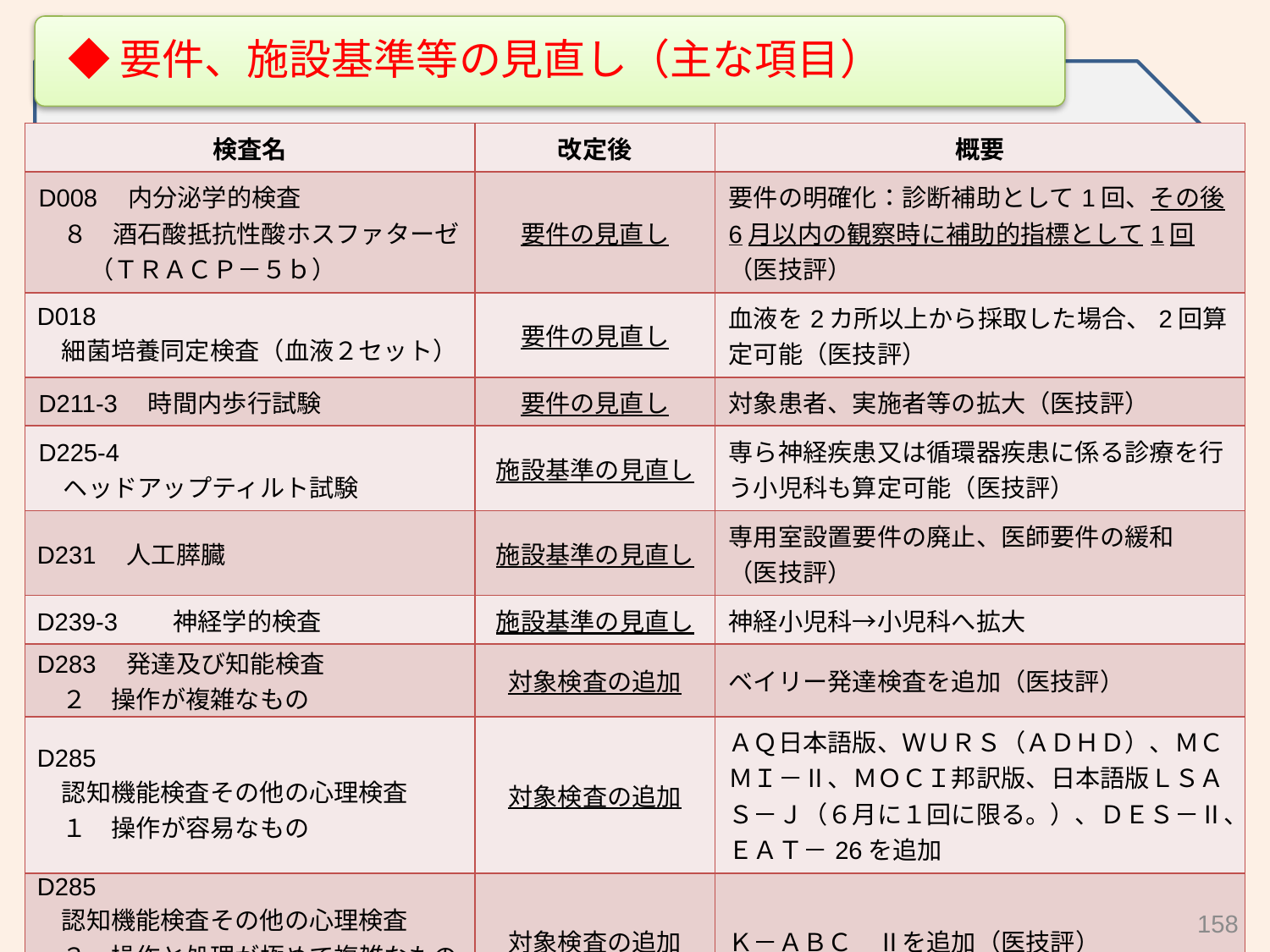

◆要件、施設基準等の見直し（主な項目）

| 検査名 | 改定後 | 概要 |
| --- | --- | --- |
| D008　内分泌学的検査 　８　酒石酸抵抗性酸ホスファターゼ（ＴＲＡＣＰ－５ｂ） | 要件の見直し | 要件の明確化：診断補助として1回、その後6月以内の観察時に補助的指標として1回 （医技評） |
| D018 　細菌培養同定検査（血液２セット） | 要件の見直し | 血液を2カ所以上から採取した場合、2回算定可能（医技評） |
| D211-3　時間内歩行試験 | 要件の見直し | 対象患者、実施者等の拡大（医技評） |
| D225-4　 　ヘッドアップティルト試験 | 施設基準の見直し | 専ら神経疾患又は循環器疾患に係る診療を行う小児科も算定可能（医技評） |
| D231　人工膵臓 | 施設基準の見直し | 専用室設置要件の廃止、医師要件の緩和 （医技評） |
| D239-3　　神経学的検査 | 施設基準の見直し | 神経小児科→小児科へ拡大 |
| D283　発達及び知能検査 　２　操作が複雑なもの | 対象検査の追加 | ベイリー発達検査を追加（医技評） |
| D285 　認知機能検査その他の心理検査 　１　操作が容易なもの | 対象検査の追加 | ＡＱ日本語版、ＷＵＲＳ（ＡＤＨＤ）、ＭＣＭＩ－Ⅱ、ＭＯＣＩ邦訳版、日本語版ＬＳＡＳ－Ｊ（６月に１回に限る。）、ＤＥＳ－Ⅱ、ＥＡＴ－26を追加 |
| D285 　認知機能検査その他の心理検査 　３　操作と処理が極めて複雑なもの | 対象検査の追加 | Ｋ－ＡＢＣ　Ⅱを追加（医技評） |
| 内視鏡検査の通則 | 要件の見直し | 鎮静下で行う場合、モニター等で患者の全身状態の把握を行うこと（医技評） |
158